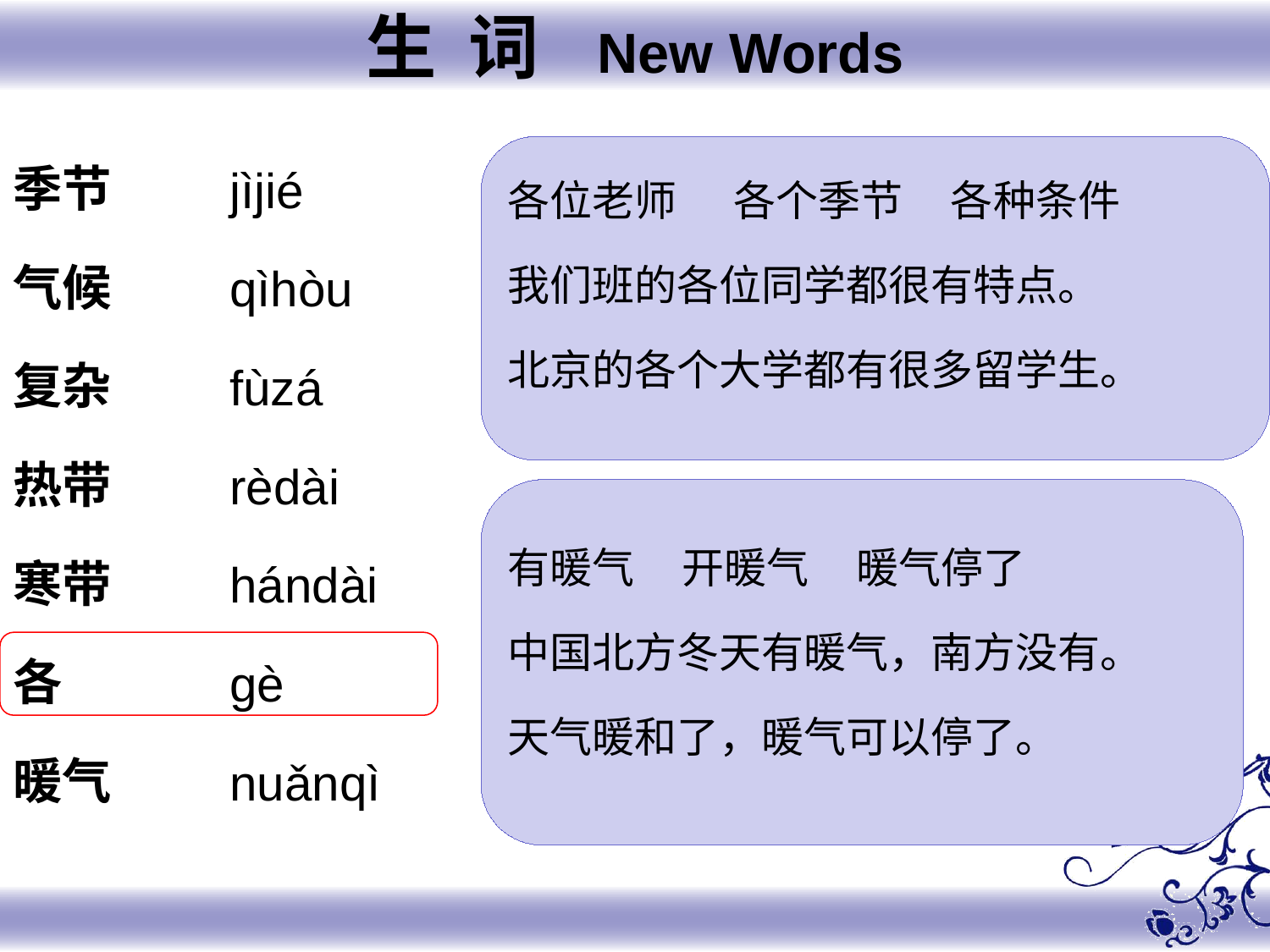

生  词   New Words
季节
气候
复杂
热带
寒带
各
暖气
jìjié
qìhòu
fùzá
rèdài
hándài
gè
nuǎnqì

各位老师      各个季节     各种条件
我们班的各位同学都很有特点。
北京的各个大学都有很多留学生。

有暖气     开暖气     暖气停了
中国北方冬天有暖气，南方没有。
天气暖和了，暖气可以停了。